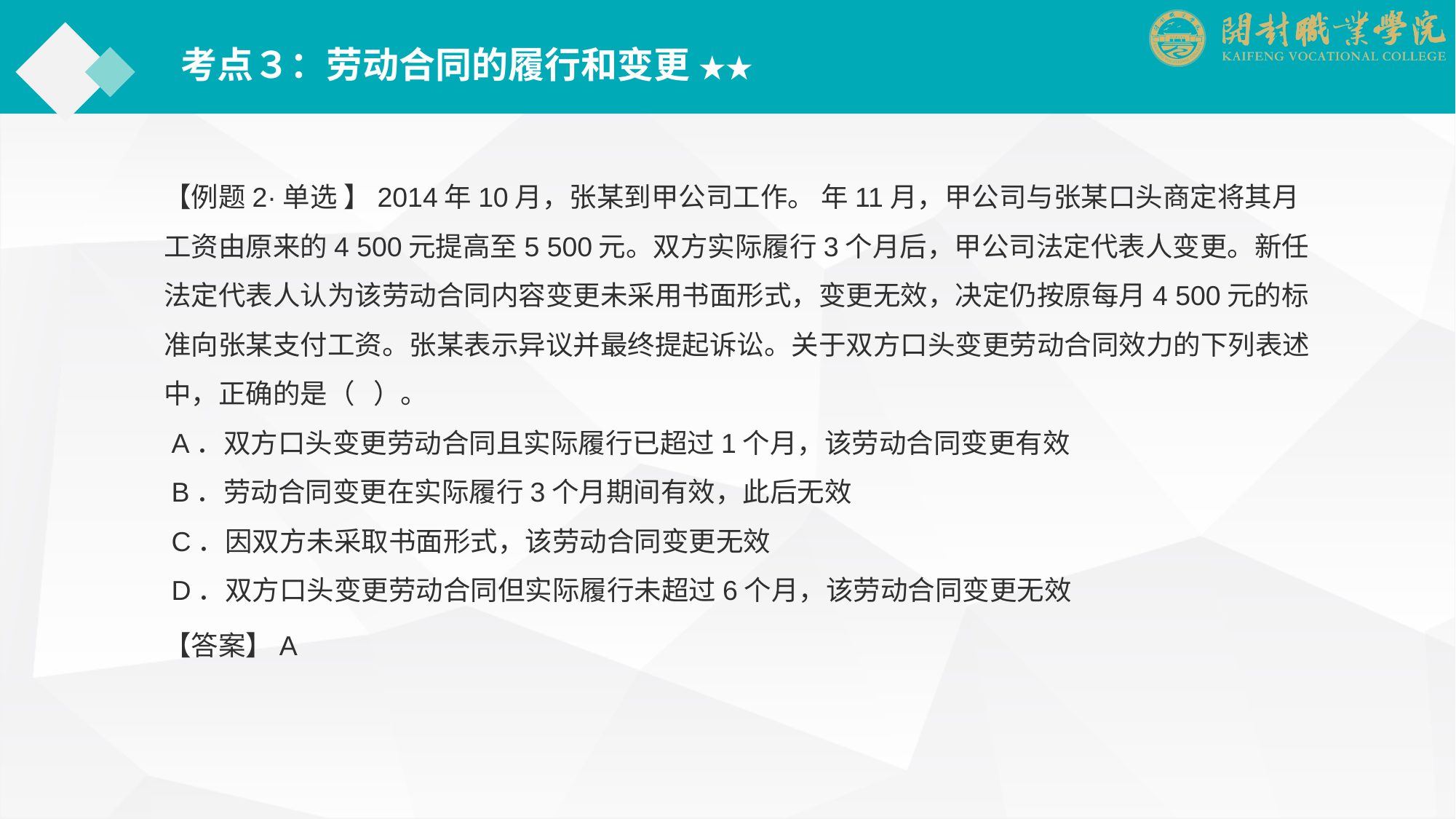

考点３：劳动合同的履行和变更 ★★
【例题2·单选 】2014年10月，张某到甲公司工作。 年11月，甲公司与张某口头商定将其月工资由原来的4 500元提高至5 500元。双方实际履行3个月后，甲公司法定代表人变更。新任法定代表人认为该劳动合同内容变更未采用书面形式，变更无效，决定仍按原每月4 500元的标准向张某支付工资。张某表示异议并最终提起诉讼。关于双方口头变更劳动合同效力的下列表述中，正确的是（   ）。
 A．双方口头变更劳动合同且实际履行已超过1个月，该劳动合同变更有效
 B．劳动合同变更在实际履行3个月期间有效，此后无效
 C．因双方未采取书面形式，该劳动合同变更无效
 D．双方口头变更劳动合同但实际履行未超过6个月，该劳动合同变更无效
【答案】A